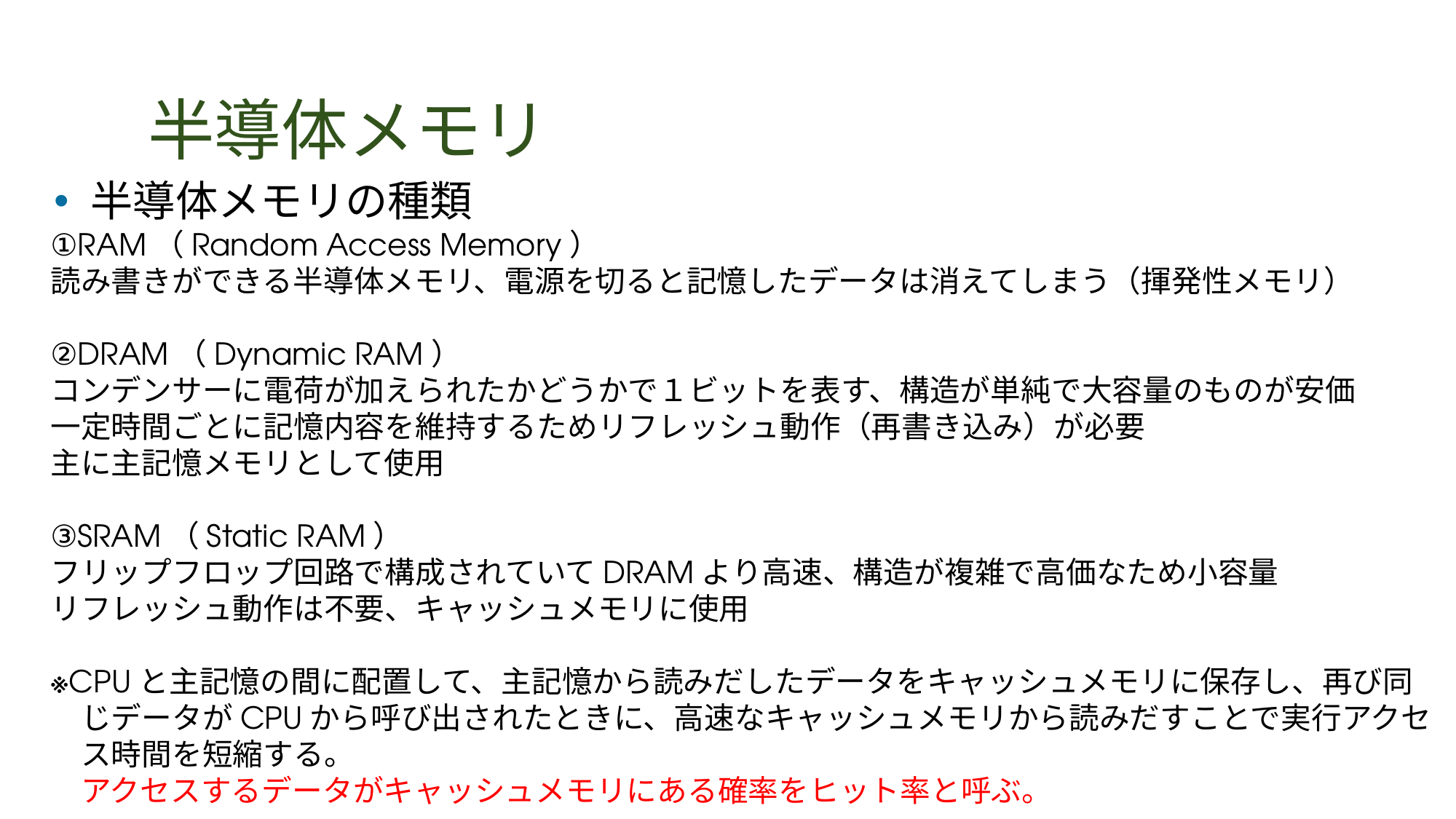

# 半導体メモリ
半導体メモリの種類
①RAM（Random Access Memory）
読み書きができる半導体メモリ、電源を切ると記憶したデータは消えてしまう（揮発性メモリ）

②DRAM（Dynamic RAM）
コンデンサーに電荷が加えられたかどうかで１ビットを表す、構造が単純で大容量のものが安価
一定時間ごとに記憶内容を維持するためリフレッシュ動作（再書き込み）が必要
主に主記憶メモリとして使用

③SRAM（Static RAM）
フリップフロップ回路で構成されていてDRAMより高速、構造が複雑で高価なため小容量
リフレッシュ動作は不要、キャッシュメモリに使用

※CPUと主記憶の間に配置して、主記憶から読みだしたデータをキャッシュメモリに保存し、再び同
　じデータがCPUから呼び出されたときに、高速なキャッシュメモリから読みだすことで実行アクセ
　ス時間を短縮する。
　アクセスするデータがキャッシュメモリにある確率をヒット率と呼ぶ。